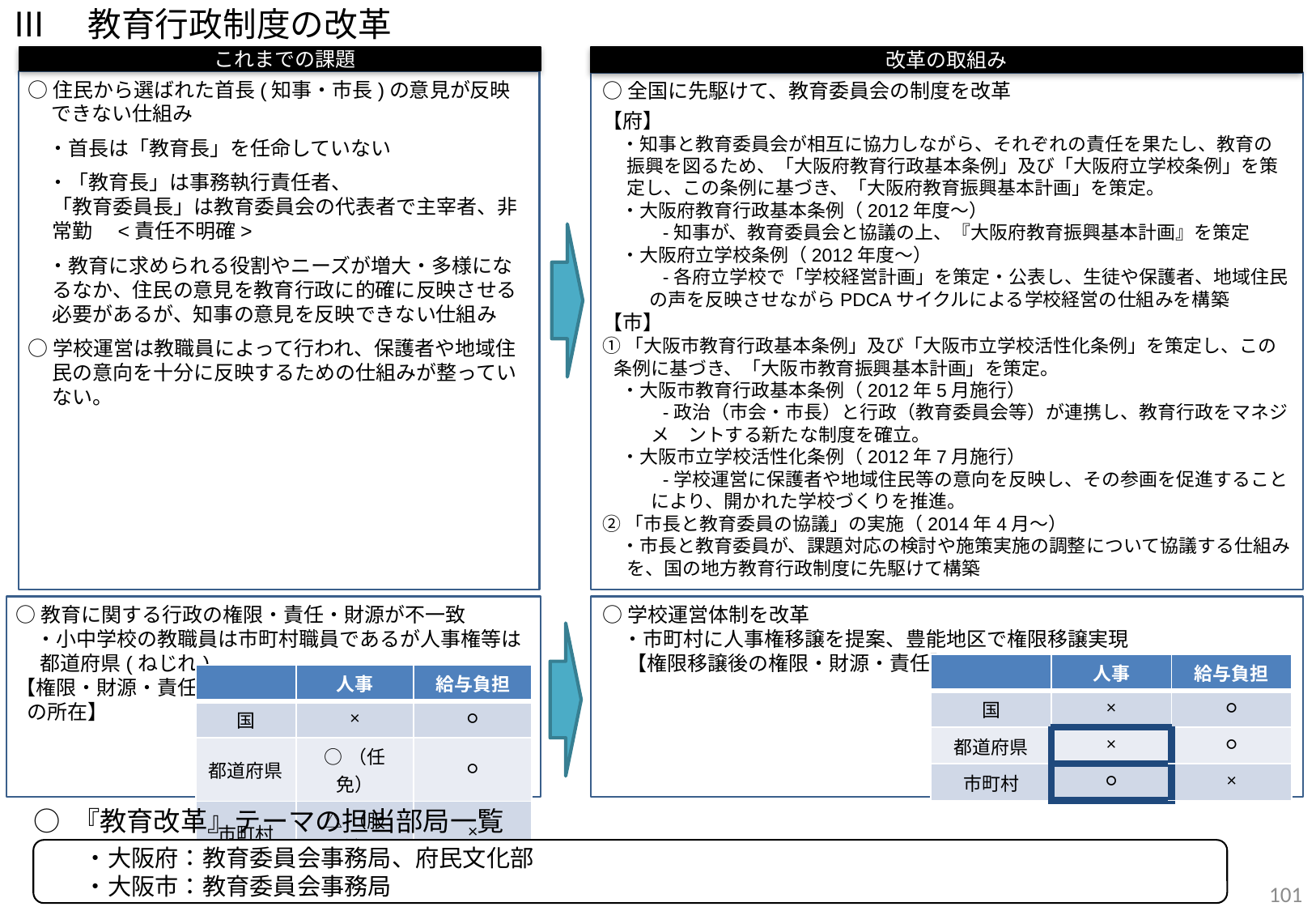

Ⅲ　教育行政制度の改革
 これまでの課題
改革の取組み
○住民から選ばれた首長(知事・市長)の意見が反映できない仕組み
　・首長は「教育長」を任命していない
　・「教育長」は事務執行責任者、
「教育委員長」は教育委員会の代表者で主宰者、非常勤　<責任不明確>
　・教育に求められる役割やニーズが増大・多様になるなか、住民の意見を教育行政に的確に反映させる必要があるが、知事の意見を反映できない仕組み
○学校運営は教職員によって行われ、保護者や地域住民の意向を十分に反映するための仕組みが整っていない。

○全国に先駆けて、教育委員会の制度を改革
【府】
　・知事と教育委員会が相互に協力しながら、それぞれの責任を果たし、教育の振興を図るため、「大阪府教育行政基本条例」及び「大阪府立学校条例」を策定し、この条例に基づき、「大阪府教育振興基本計画」を策定。
　・大阪府教育行政基本条例（2012年度～）
　　　-知事が、教育委員会と協議の上、『大阪府教育振興基本計画』を策定
　・大阪府立学校条例（2012年度～）
　　　-各府立学校で「学校経営計画」を策定・公表し、生徒や保護者、地域住民の声を反映させながらPDCAサイクルによる学校経営の仕組みを構築
【市】
①「大阪市教育行政基本条例」及び「大阪市立学校活性化条例」を策定し、この条例に基づき、「大阪市教育振興基本計画」を策定。
　・大阪市教育行政基本条例（2012年5月施行）
　　　-政治（市会・市長）と行政（教育委員会等）が連携し、教育行政をマネジメ　ントする新たな制度を確立。
　・大阪市立学校活性化条例（2012年7月施行）
　　　-学校運営に保護者や地域住民等の意向を反映し、その参画を促進することにより、開かれた学校づくりを推進。
②「市長と教育委員の協議」の実施（2014年4月～）
　・市長と教育委員が、課題対応の検討や施策実施の調整について協議する仕組みを、国の地方教育行政制度に先駆けて構築

○教育に関する行政の権限・責任・財源が不一致
　・小中学校の教職員は市町村職員であるが人事権等は都道府県(ねじれ)
【権限・財源・責任
の所在】
○学校運営体制を改革
　・市町村に人事権移譲を提案、豊能地区で権限移譲実現
【権限移譲後の権限・財源・責任】

|  | 人事 | 給与負担 |
| --- | --- | --- |
| 国 | × | ○ |
| 都道府県 | × | ○ |
| 市町村 | ○ | × |
|  | 人事 | 給与負担 |
| --- | --- | --- |
| 国 | × | ○ |
| 都道府県 | ○（任免） | ○ |
| 市町村 | △（服務） | × |
○ 『教育改革』テーマの担当部局一覧
・大阪府：教育委員会事務局、府民文化部
・大阪市：教育委員会事務局
101